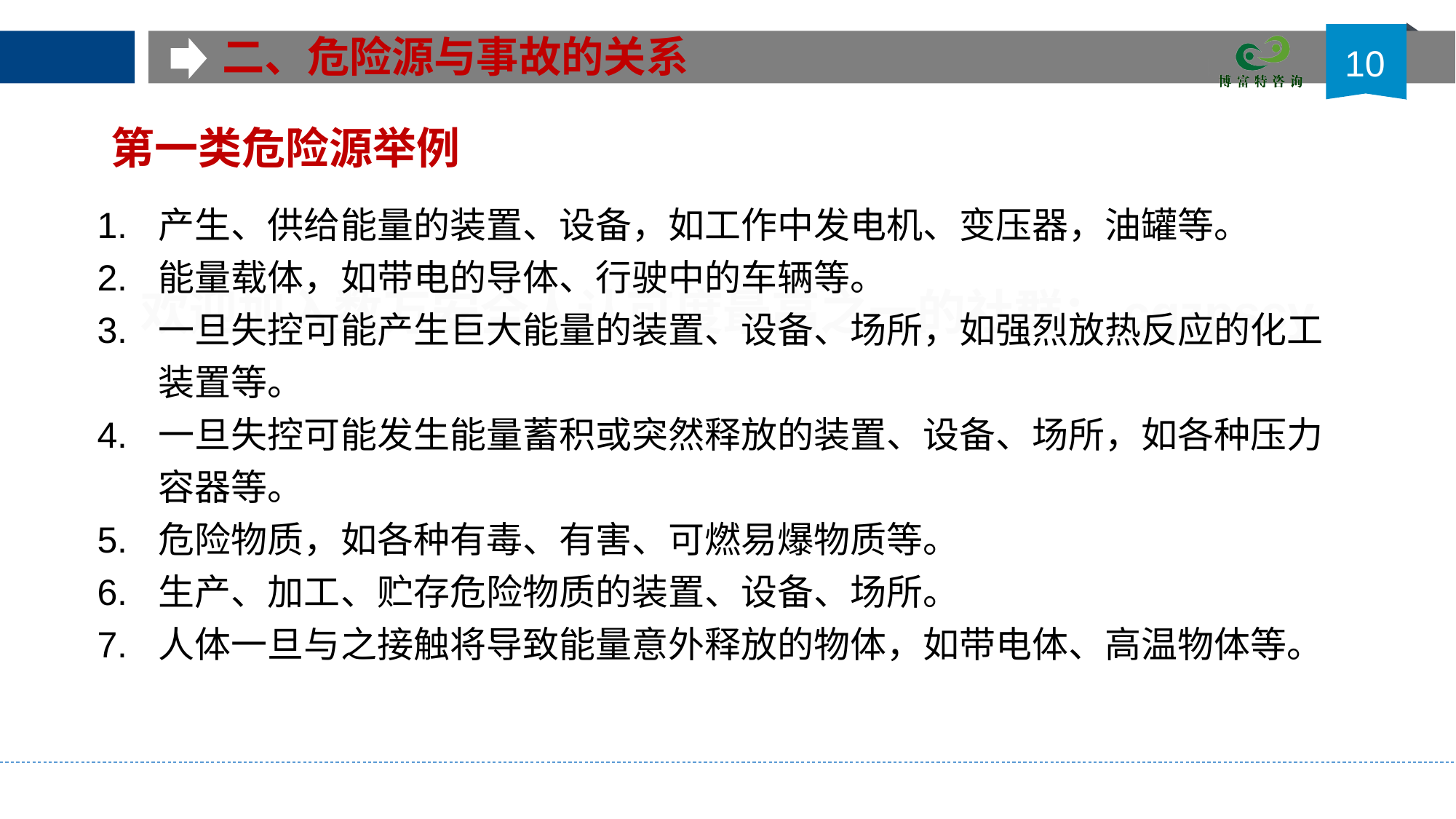

二、危险源与事故的关系
10
# 第一类危险源举例
产生、供给能量的装置、设备，如工作中发电机、变压器，油罐等。
能量载体，如带电的导体、行驶中的车辆等。
一旦失控可能产生巨大能量的装置、设备、场所，如强烈放热反应的化工装置等。
一旦失控可能发生能量蓄积或突然释放的装置、设备、场所，如各种压力容器等。
危险物质，如各种有毒、有害、可燃易爆物质等。
生产、加工、贮存危险物质的装置、设备、场所。
人体一旦与之接触将导致能量意外释放的物体，如带电体、高温物体等。